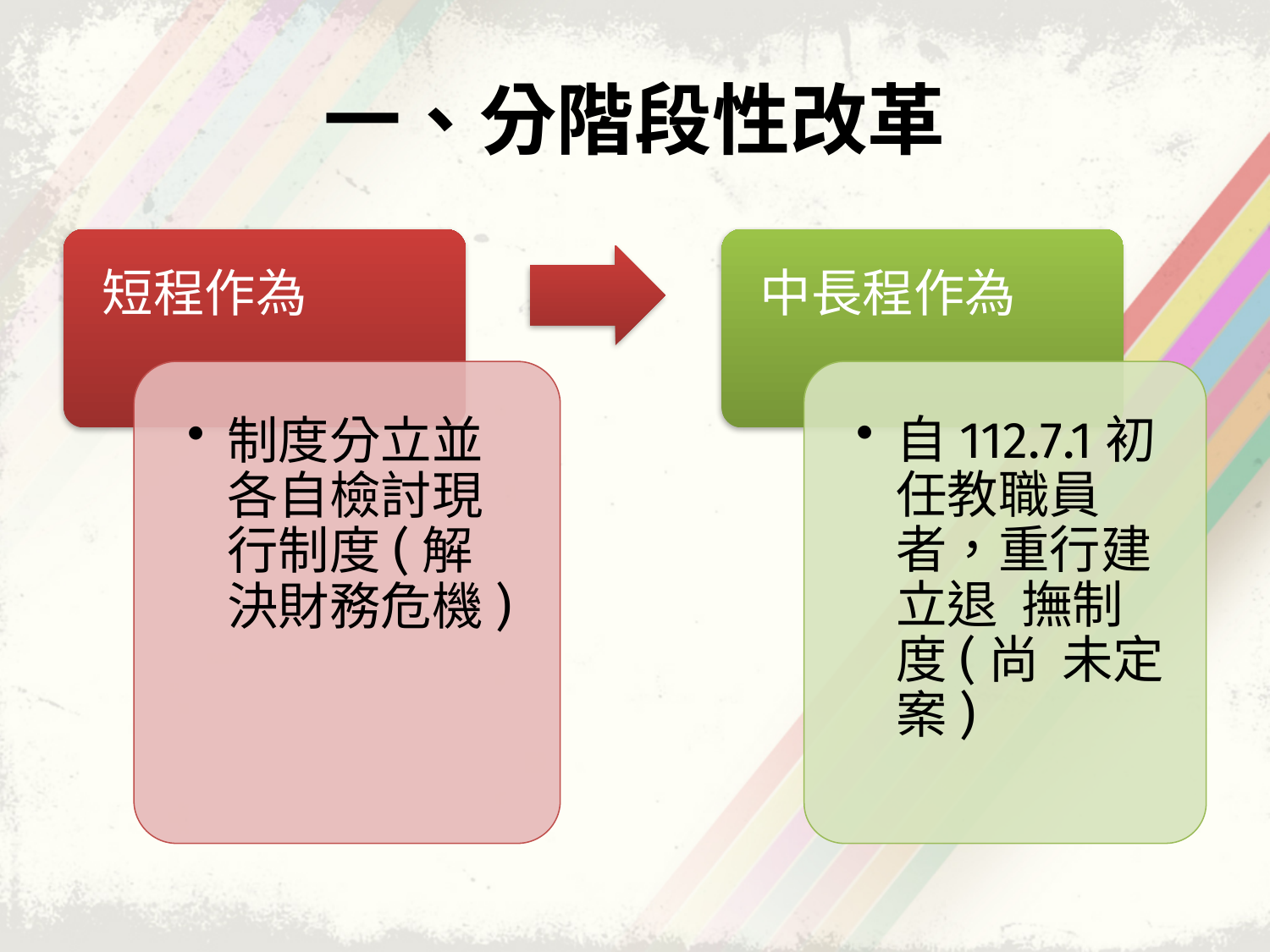

一、分階段性改革
短程作為
制度分立並各自檢討現行制度(解決財務危機)

中長程作為
自112.7.1初任教職員者，重行建立退  撫制度(尚  未定案)